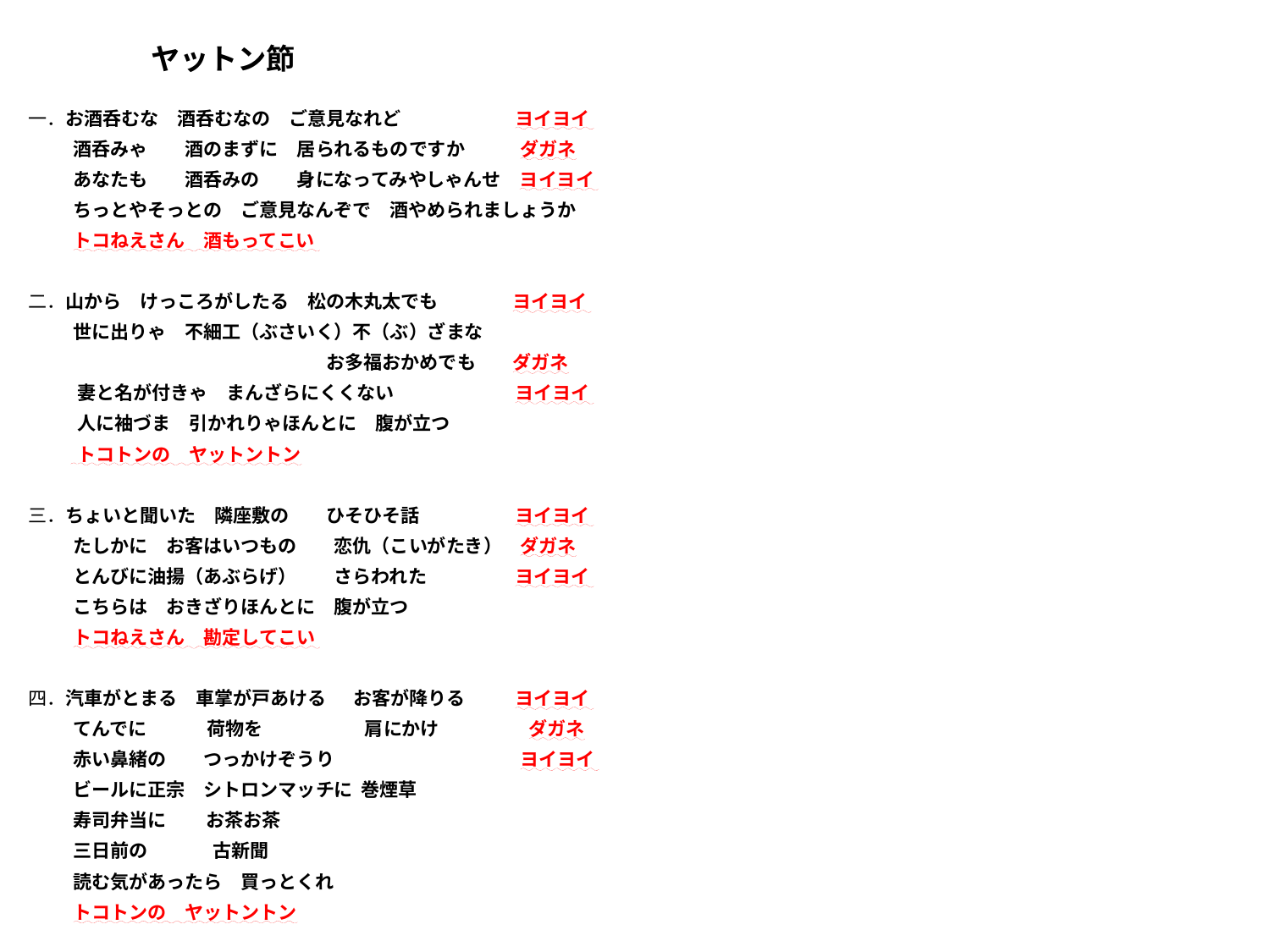

ヤットン節

一．お酒呑むな　酒呑むなの　ご意見なれど　	　　ヨイヨイ
          酒呑みゃ　　酒のまずに　居られるものですか　　　ダガネ
          あなたも　　酒呑みの　　身になってみやしゃんせ　ヨイヨイ
          ちっとやそっとの　ご意見なんぞで　酒やめられましょうか
          トコねえさん　酒もってこい

二．山から　けっころがしたる　松の木丸太でも　　　　ヨイヨイ
          世に出りゃ　不細工（ぶさいく）不（ぶ）ざまな
　　　　　　　　　　　　　　　　お多福おかめでも　　ダガネ
           妻と名が付きゃ　まんざらにくくない　	　　ヨイヨイ
           人に袖づま　引かれりゃほんとに　腹が立つ
           トコトンの　ヤットントン

三．ちょいと聞いた　隣座敷の　　ひそひそ話　	　　ヨイヨイ
          たしかに　お客はいつもの　　恋仇（こいがたき）　ダガネ
          とんびに油揚（あぶらげ）　　さらわれた　　	　　ヨイヨイ
          こちらは　おきざりほんとに　腹が立つ
          トコねえさん　勘定してこい

四．汽車がとまる　車掌が戸あける　  お客が降りる　　   ヨイヨイ
          てんでに　　　 荷物を　　　　　  肩にかけ　　　        ダガネ
          赤い鼻緒の　　つっかけぞうり		          ヨイヨイ
          ビールに正宗　シトロンマッチに  巻煙草
          寿司弁当に　     お茶お茶
          三日前の　           古新聞
          読む気があったら　買っとくれ
          トコトンの　ヤットントン